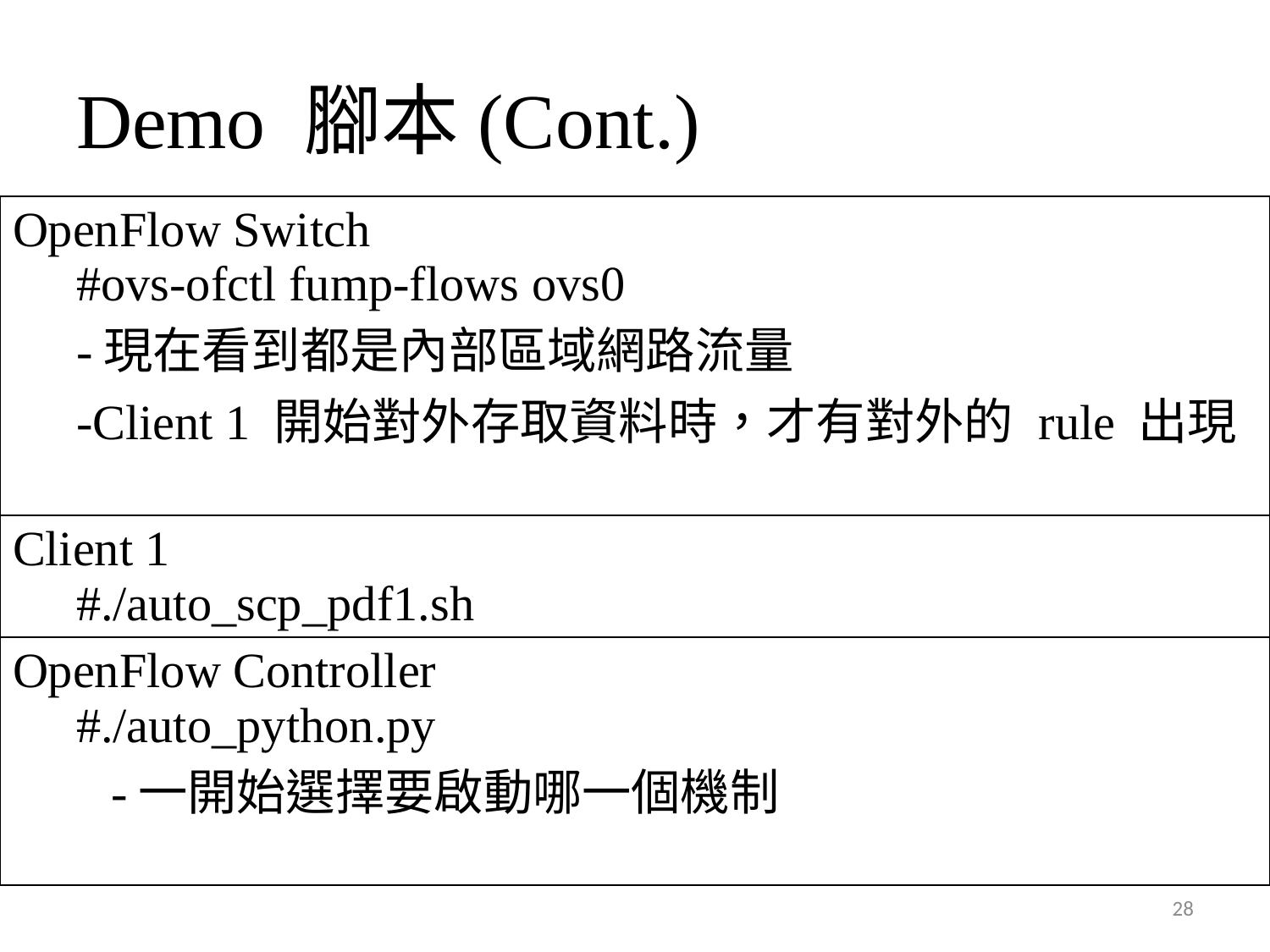

# Demo 腳本(Cont.)
| OpenFlow Switch #ovs-ofctl fump-flows ovs0 -現在看到都是內部區域網路流量 -Client 1 開始對外存取資料時，才有對外的 rule 出現 |
| --- |
| Client 1 #./auto\_scp\_pdf1.sh |
| OpenFlow Controller #./auto\_python.py -一開始選擇要啟動哪一個機制 |
28